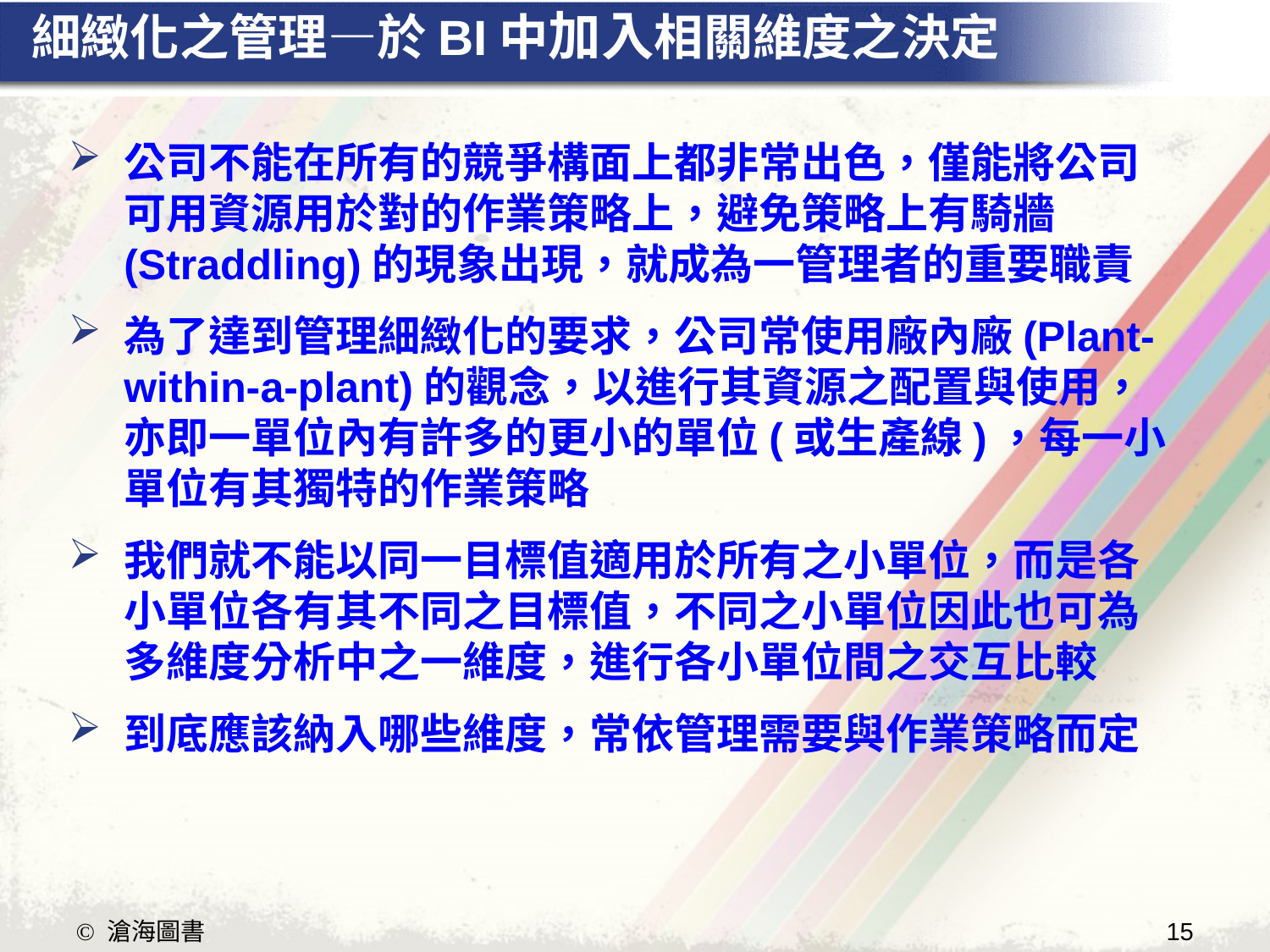

# 細緻化之管理—於BI中加入相關維度之決定
公司不能在所有的競爭構面上都非常出色，僅能將公司可用資源用於對的作業策略上，避免策略上有騎牆(Straddling)的現象出現，就成為一管理者的重要職責
為了達到管理細緻化的要求，公司常使用廠內廠(Plant-within-a-plant)的觀念，以進行其資源之配置與使用，亦即一單位內有許多的更小的單位(或生產線)，每一小單位有其獨特的作業策略
我們就不能以同一目標值適用於所有之小單位，而是各小單位各有其不同之目標值，不同之小單位因此也可為多維度分析中之一維度，進行各小單位間之交互比較
到底應該納入哪些維度，常依管理需要與作業策略而定
15